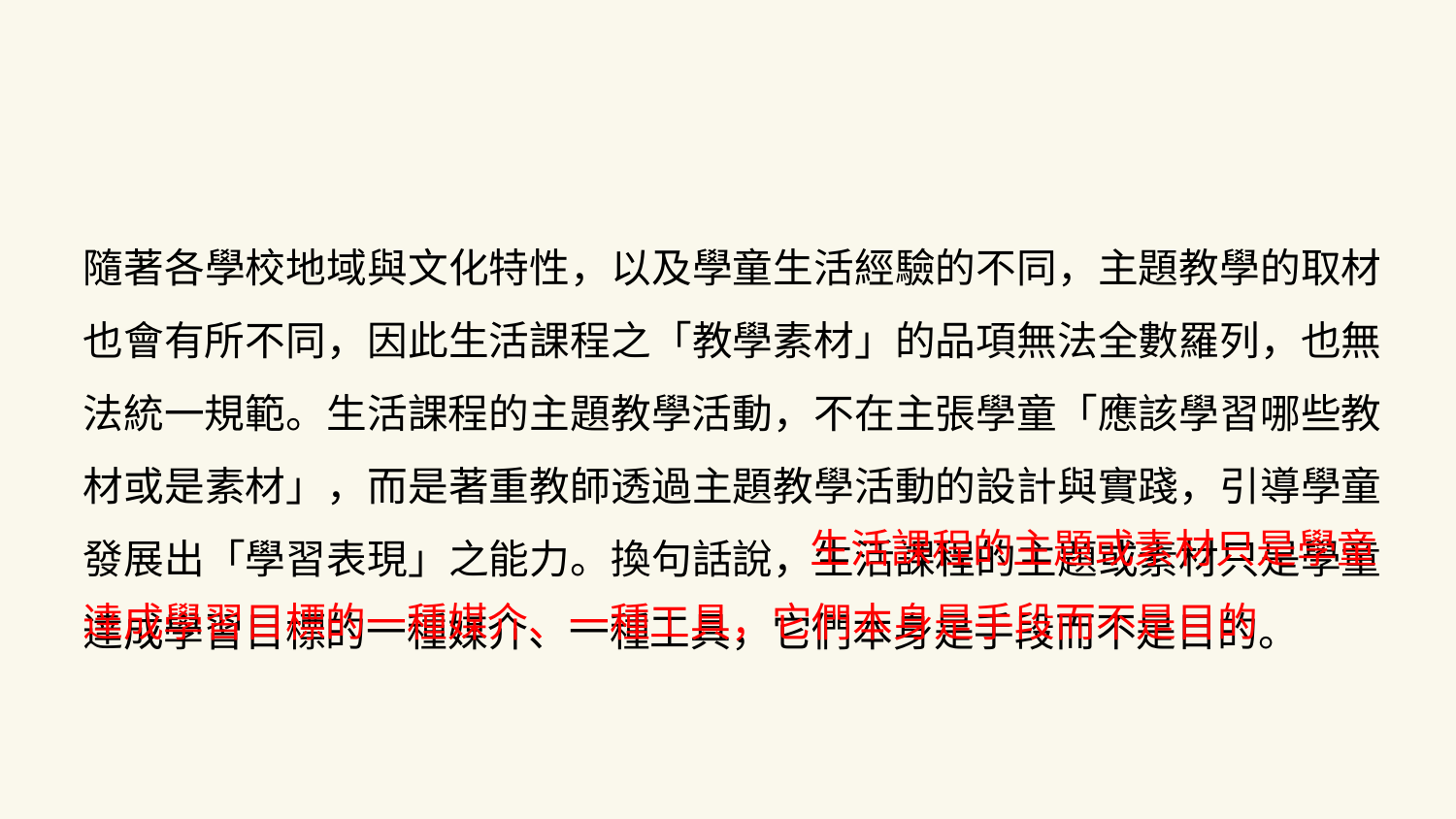

# 隨著各學校地域與文化特性，以及學童生活經驗的不同，主題教學的取材也會有所不同，因此生活課程之「教學素材」的品項無法全數羅列，也無法統一規範。生活課程的主題教學活動，不在主張學童「應該學習哪些教材或是素材」，而是著重教師透過主題教學活動的設計與實踐，引導學童發展出「學習表現」之能力。換句話說，生活課程的主題或素材只是學童達成學習目標的一種媒介、一種工具，它們本身是手段而不是目的。
生活課程的主題或素材只是學童
達成學習目標的一種媒介、一種工具，它們本身是手段而不是目的